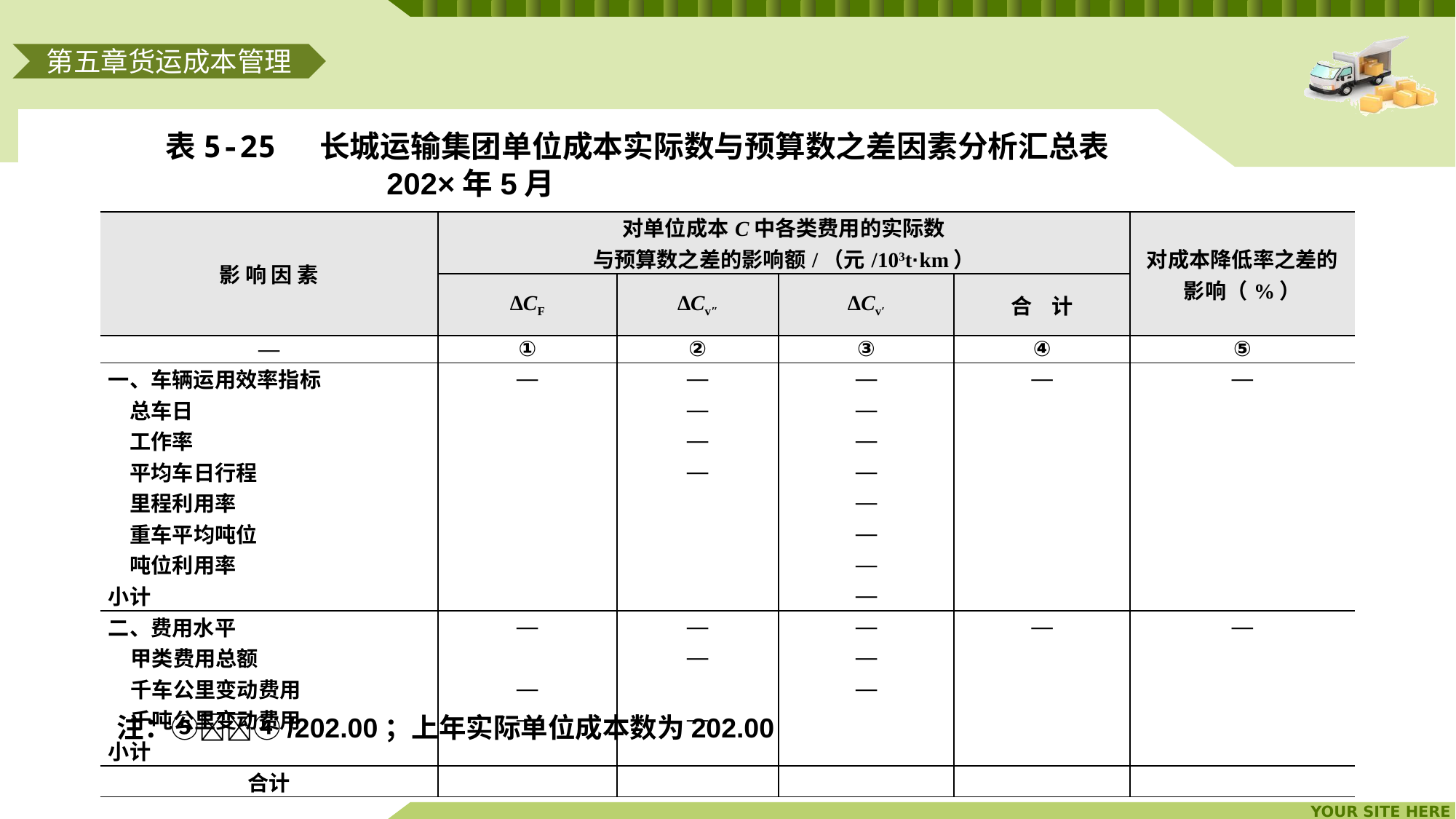

第五章货运成本管理
      表5-25  长城运输集团单位成本实际数与预算数之差因素分析汇总表
                                      202×年5月
注：⑤=−④/202.00；上年实际单位成本数为202.00
| 影 响 因 素 | 对单位成本C中各类费用的实际数 与预算数之差的影响额/（元/103t·km） |  |  |  | 对成本降低率之差的影响（%） |
| --- | --- | --- | --- | --- | --- |
|  | ΔCF | ΔCv″ | ΔCv′ | 合 计 |  |
| — | ① | ② | ③ | ④ | ⑤ |
| 一、车辆运用效率指标 | — | — | — | — | — |
| 总车日 |  | — | — |  |  |
| 工作率 |  | — | — |  |  |
| 平均车日行程 |  | — | — |  |  |
| 里程利用率 |  |  | — |  |  |
| 重车平均吨位 |  |  | — |  |  |
| 吨位利用率 |  |  | — |  |  |
| 小计 |  |  | — |  |  |
| 二、费用水平 | — | — | — | — | — |
| 甲类费用总额 |  | — | — |  |  |
| 千车公里变动费用 | — |  | — |  |  |
| 千吨公里变动费用 | — | — |  |  |  |
| 小计 |  |  |  |  |  |
| 合计 |  |  |  |  |  |